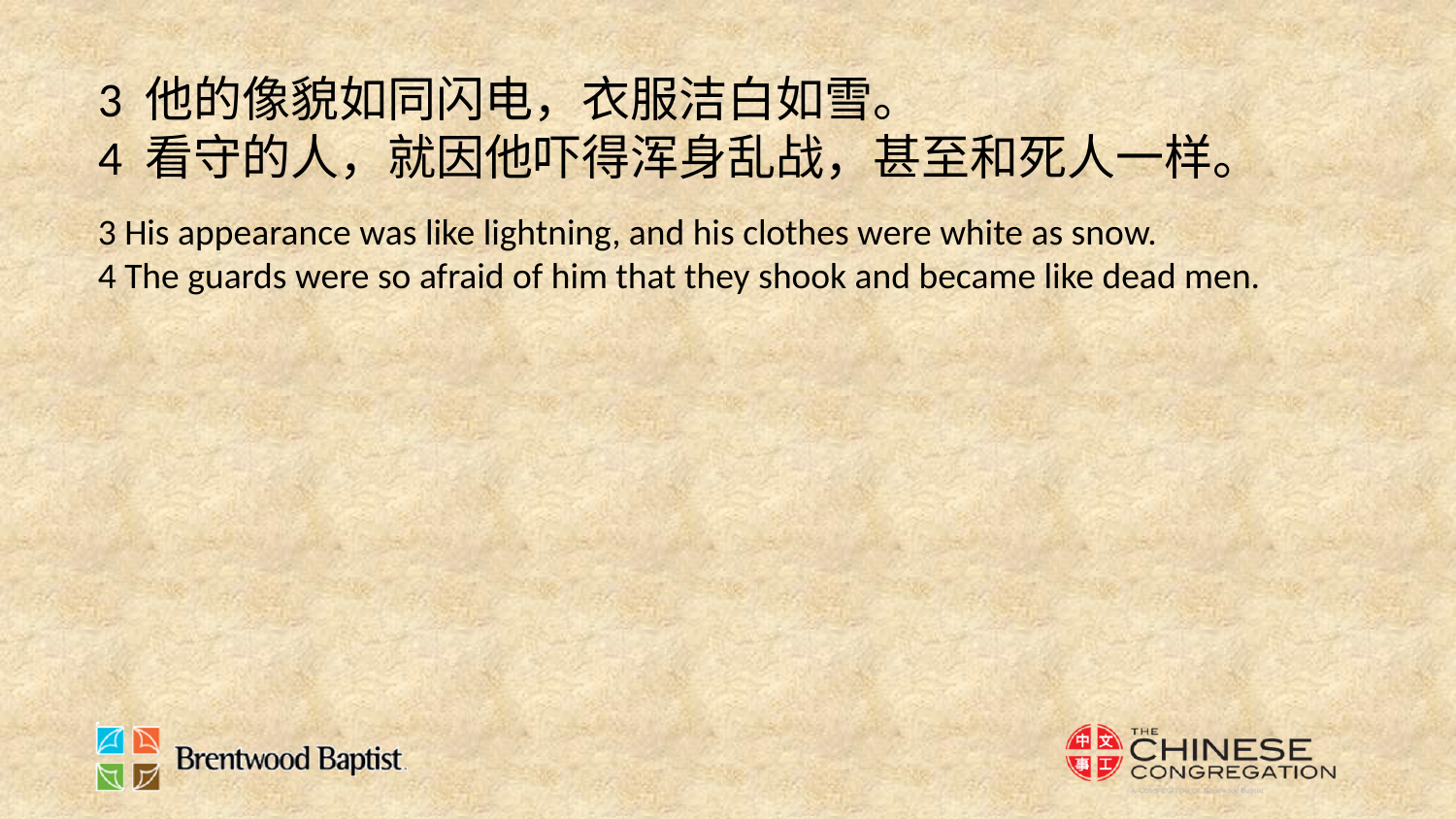

3 他的像貌如同闪电，衣服洁白如雪。
4 看守的人，就因他吓得浑身乱战，甚至和死人一样。

3 His appearance was like lightning, and his clothes were white as snow.
4 The guards were so afraid of him that they shook and became like dead men.